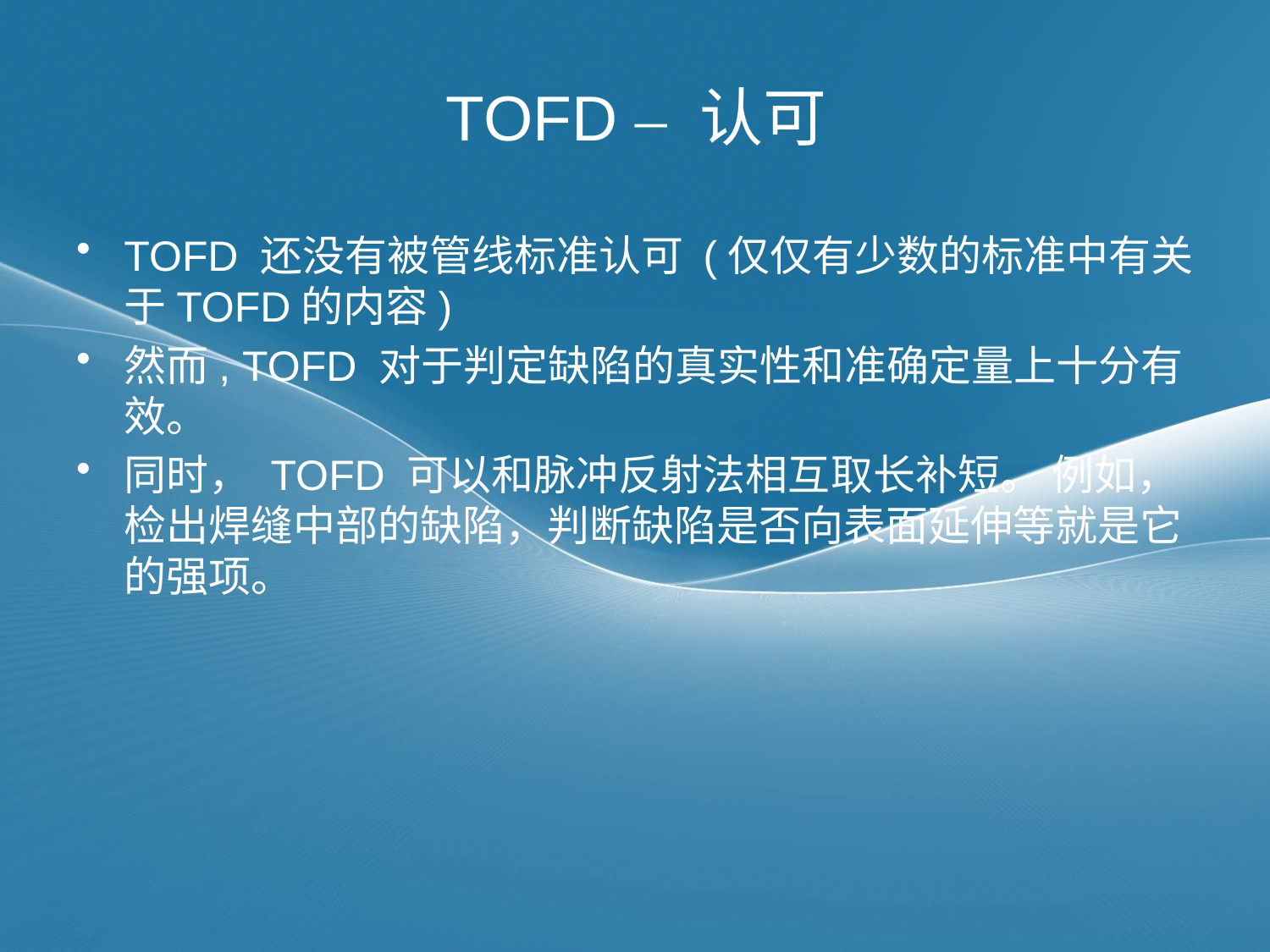

# TOFD – 认可
TOFD 还没有被管线标准认可 (仅仅有少数的标准中有关于TOFD的内容)
然而, TOFD 对于判定缺陷的真实性和准确定量上十分有效。
同时， TOFD 可以和脉冲反射法相互取长补短。 例如， 检出焊缝中部的缺陷，判断缺陷是否向表面延伸等就是它的强项。